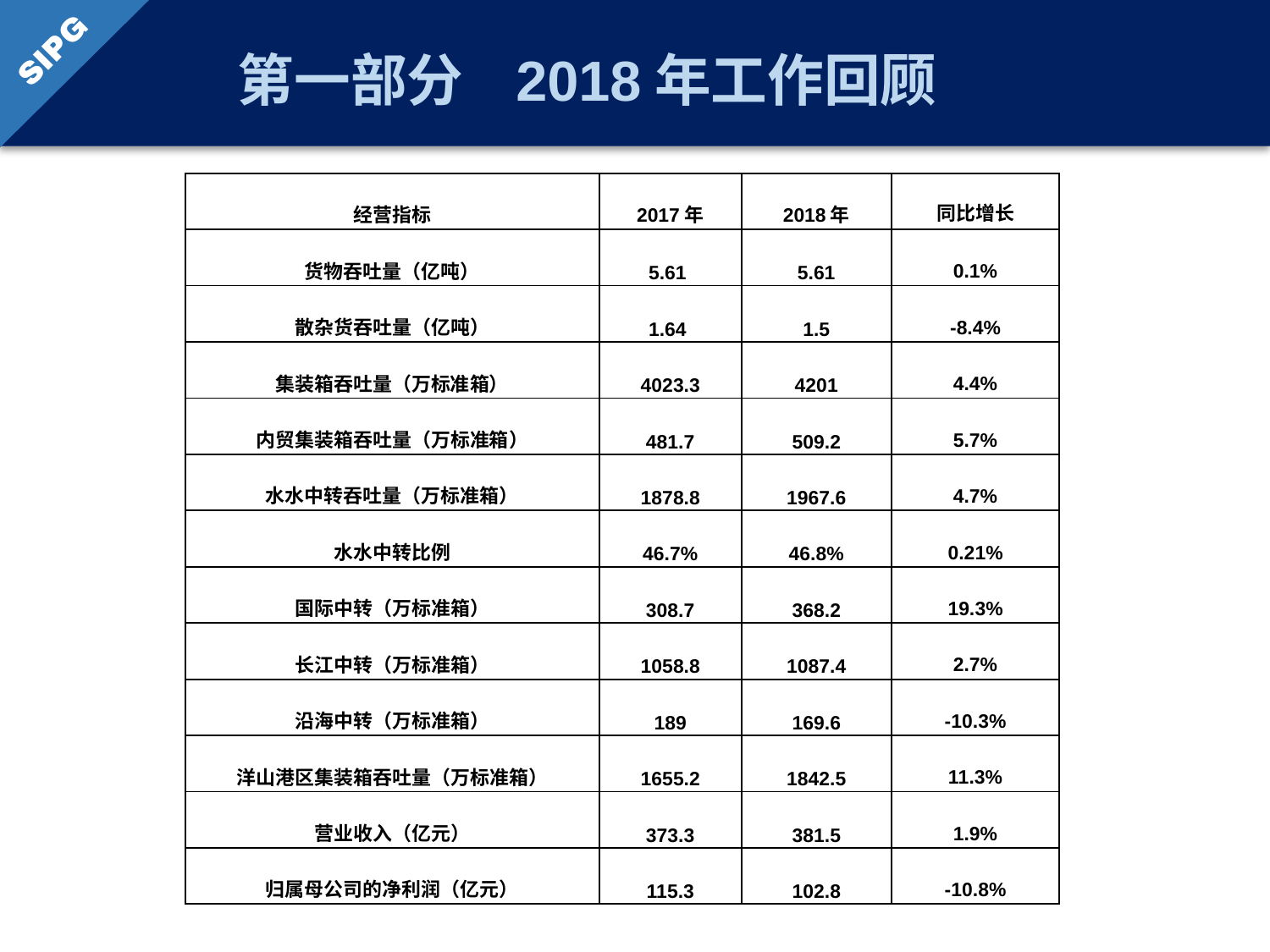

SIPG
第一部分   2018年工作回顾
| 经营指标 | 2017年 | 2018年 | 同比增长 |
| --- | --- | --- | --- |
| 货物吞吐量（亿吨） | 5.61 | 5.61 | 0.1% |
| 散杂货吞吐量（亿吨） | 1.64 | 1.5 | -8.4% |
| 集装箱吞吐量（万标准箱） | 4023.3 | 4201 | 4.4% |
| 内贸集装箱吞吐量（万标准箱） | 481.7 | 509.2 | 5.7% |
| 水水中转吞吐量（万标准箱） | 1878.8 | 1967.6 | 4.7% |
| 水水中转比例 | 46.7% | 46.8% | 0.21% |
| 国际中转（万标准箱） | 308.7 | 368.2 | 19.3% |
| 长江中转（万标准箱） | 1058.8 | 1087.4 | 2.7% |
| 沿海中转（万标准箱） | 189 | 169.6 | -10.3% |
| 洋山港区集装箱吞吐量（万标准箱） | 1655.2 | 1842.5 | 11.3% |
| 营业收入（亿元） | 373.3 | 381.5 | 1.9% |
| 归属母公司的净利润（亿元） | 115.3 | 102.8 | -10.8% |